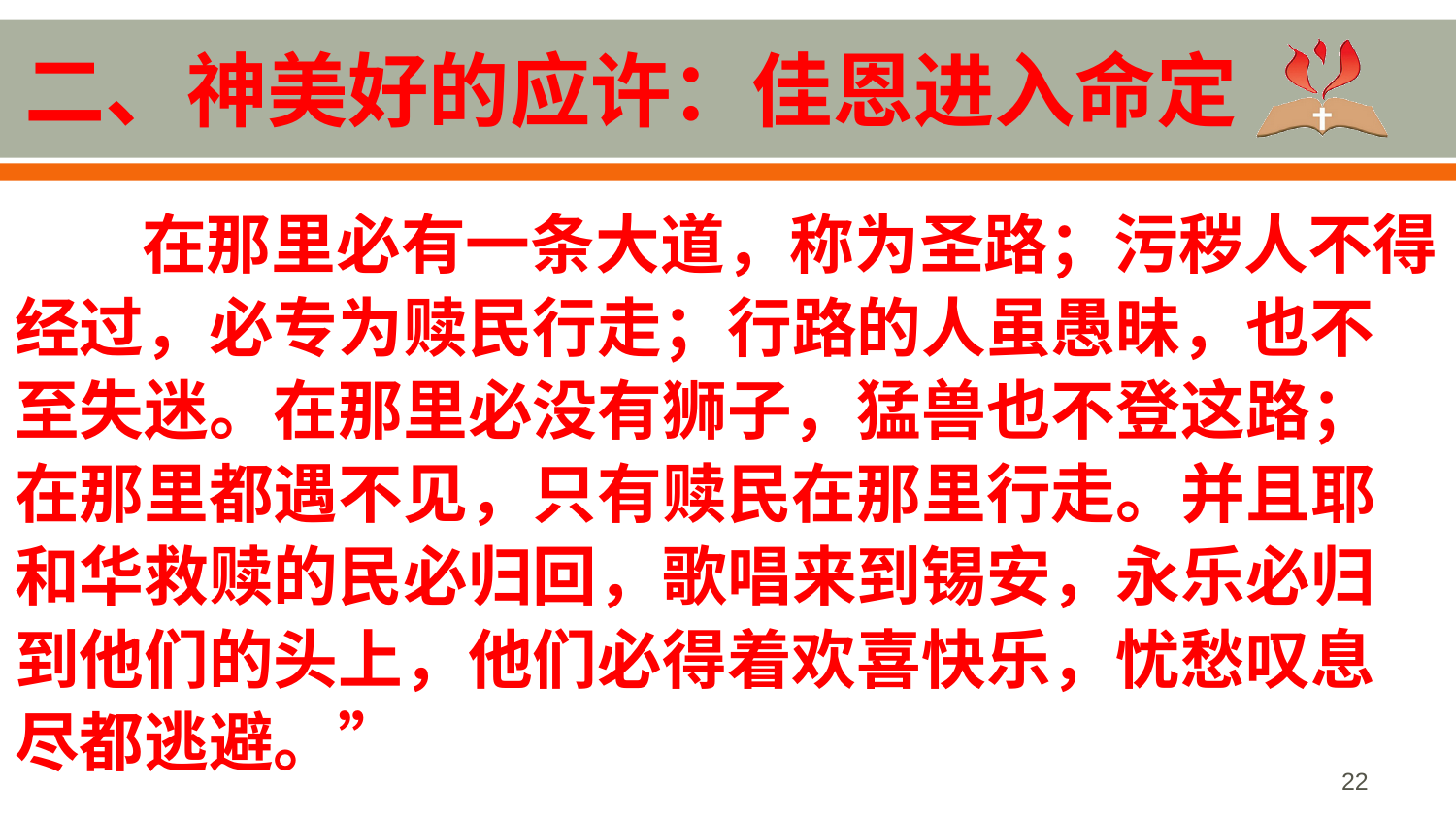

# 二、神美好的应许：佳恩进入命定
在那里必有一条大道，称为圣路；污秽人不得经过，必专为赎民行走；行路的人虽愚昧，也不至失迷。在那里必没有狮子，猛兽也不登这路；在那里都遇不见，只有赎民在那里行走。并且耶和华救赎的民必归回，歌唱来到锡安，永乐必归到他们的头上，他们必得着欢喜快乐，忧愁叹息尽都逃避。”

22